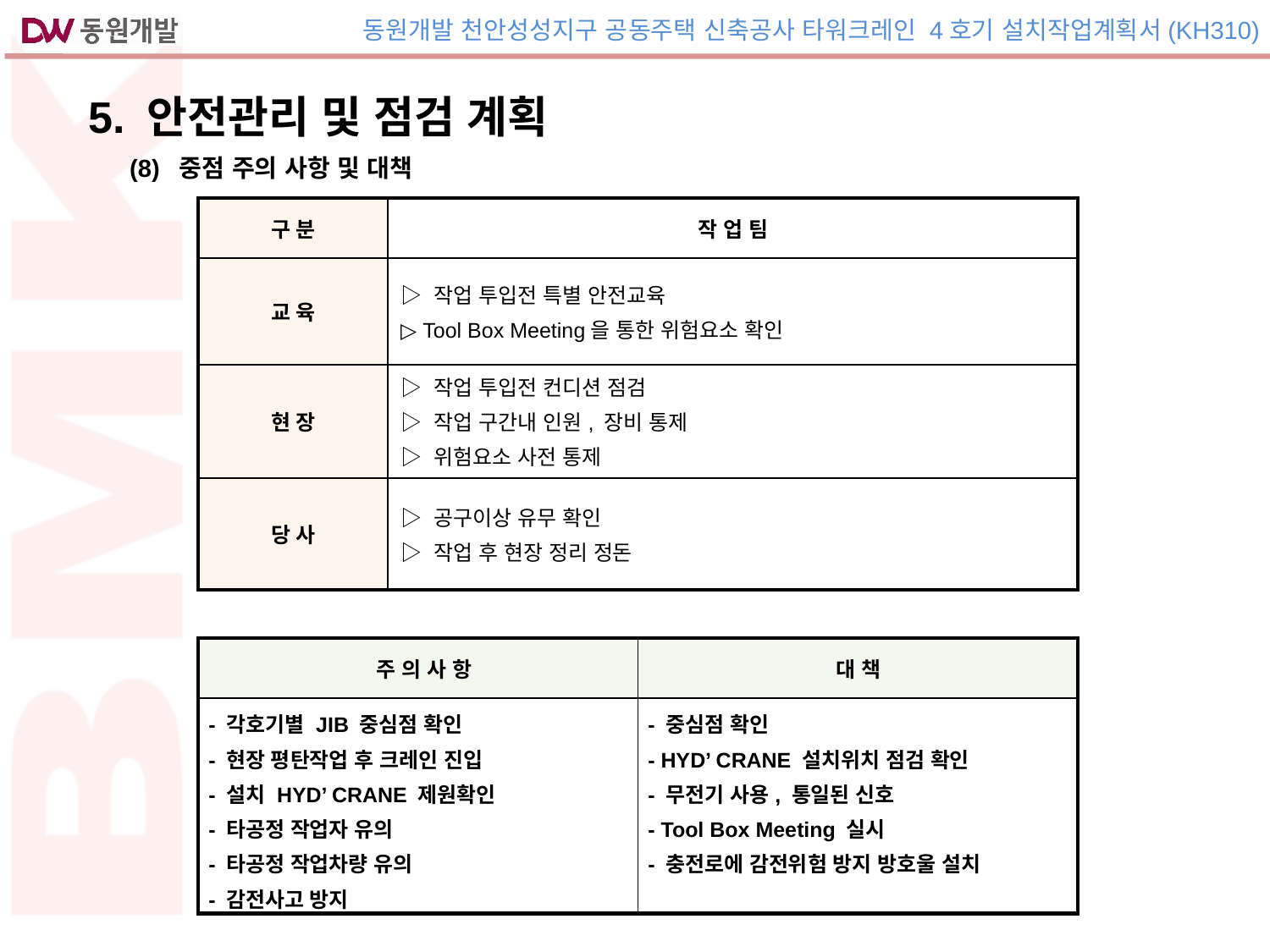

| 5. 안전관리 및 점검 계획 |
| --- |
| (8) 중점 주의 사항 및 대책 |
| --- |
| 구 분 | 작 업 팀 |
| --- | --- |
| 교 육 | ▷ 작업 투입전 특별 안전교육 ▷ Tool Box Meeting을 통한 위험요소 확인 |
| 현 장 | ▷ 작업 투입전 컨디션 점검 ▷ 작업 구간내 인원, 장비 통제 ▷ 위험요소 사전 통제 |
| 당 사 | ▷ 공구이상 유무 확인 ▷ 작업 후 현장 정리 정돈 |
| 주 의 사 항 | 대 책 |
| --- | --- |
| - 각호기별 JIB 중심점 확인 - 현장 평탄작업 후 크레인 진입 - 설치 HYD’ CRANE 제원확인 - 타공정 작업자 유의 - 타공정 작업차량 유의 - 감전사고 방지 | - 중심점 확인 - HYD’ CRANE 설치위치 점검 확인 - 무전기 사용, 통일된 신호 - Tool Box Meeting 실시 - 충전로에 감전위험 방지 방호울 설치 |